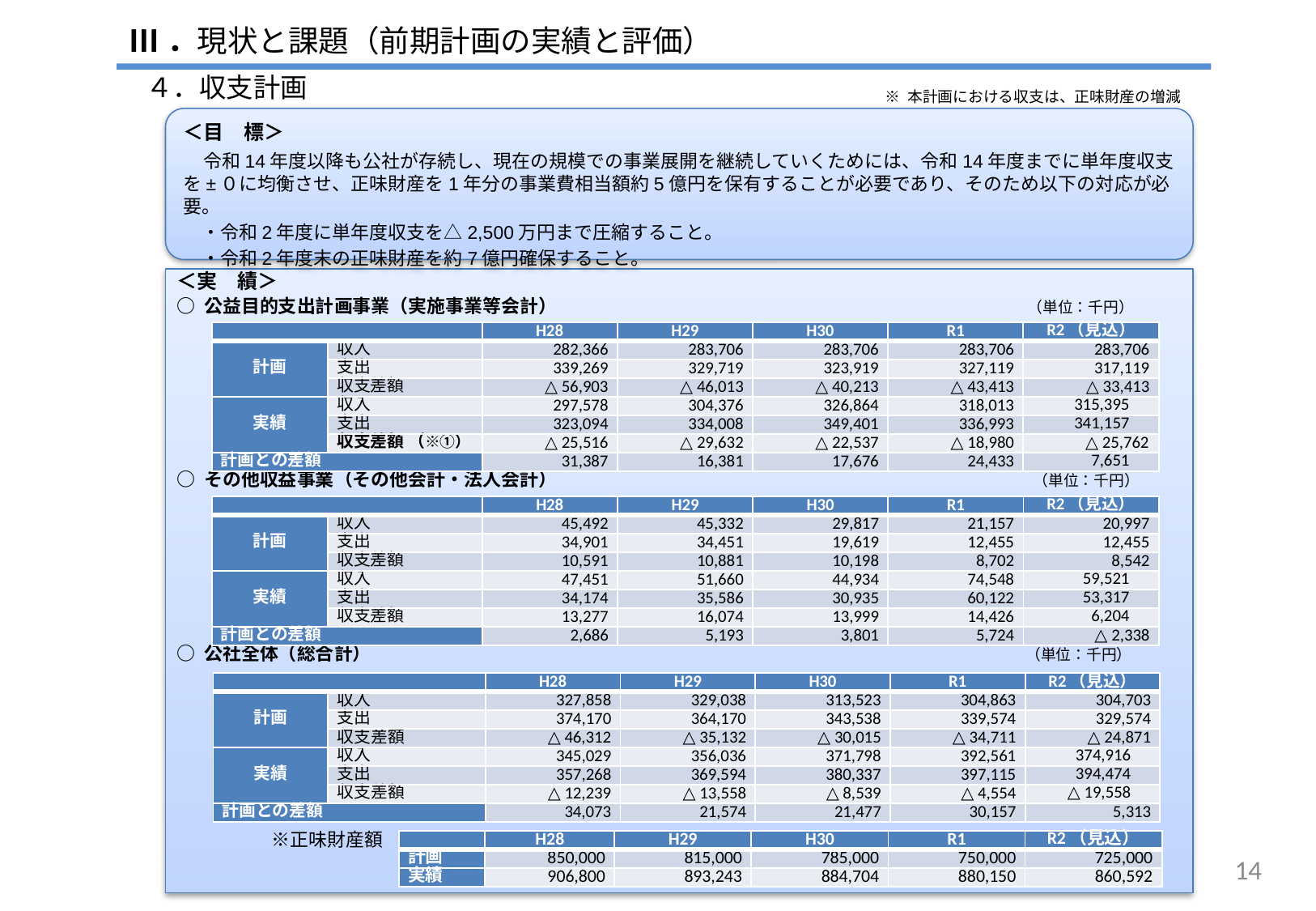

# Ⅲ．現状と課題（前期計画の実績と評価）

４．収支計画
※ 本計画における収支は、正味財産の増減
＜目　標＞
　令和14年度以降も公社が存続し、現在の規模での事業展開を継続していくためには、令和14年度までに単年度収支を±０に均衡させ、正味財産を1年分の事業費相当額約5億円を保有することが必要であり、そのため以下の対応が必要。
　・令和2年度に単年度収支を△2,500万円まで圧縮すること。
　・令和2年度末の正味財産を約7億円確保すること。
＜実　績＞
○ 公益目的支出計画事業（実施事業等会計）　　　　　　　　　　　　    　　　　　　　　　　　　　　（単位：千円）

○ その他収益事業（その他会計・法人会計）　　　　　　　　　　　　　　　　　　　　　　　　　　　（単位：千円）

○ 公社全体（総合計）　　　　　　　　　　　　　　　　　　　　　　　　　　　　　　　　　　     （単位：千円）

　　　　　 　※正味財産額

|  |  | H28 | H29 | H30 | R1 | R2（見込） |
| --- | --- | --- | --- | --- | --- | --- |
| 計画 | 収入 | 282,366 | 283,706 | 283,706 | 283,706 | 283,706 |
|  | 支出 | 339,269 | 329,719 | 323,919 | 327,119 | 317,119 |
|  | 収支差額 | △ 56,903 | △ 46,013 | △ 40,213 | △ 43,413 | △ 33,413 |
| 実績 | 収入 | 297,578 | 304,376 | 326,864 | 318,013 | 315,395 |
|  | 支出 | 323,094 | 334,008 | 349,401 | 336,993 | 341,157 |
|  | 収支差額 （※①） | △ 25,516 | △ 29,632 | △ 22,537 | △ 18,980 | △ 25,762 |
| 計画との差額 |  | 31,387 | 16,381 | 17,676 | 24,433 | 7,651 |
|  |  | H28 | H29 | H30 | R1 | R2（見込） |
| --- | --- | --- | --- | --- | --- | --- |
| 計画 | 収入 | 45,492 | 45,332 | 29,817 | 21,157 | 20,997 |
|  | 支出 | 34,901 | 34,451 | 19,619 | 12,455 | 12,455 |
|  | 収支差額 | 10,591 | 10,881 | 10,198 | 8,702 | 8,542 |
| 実績 | 収入 | 47,451 | 51,660 | 44,934 | 74,548 | 59,521 |
|  | 支出 | 34,174 | 35,586 | 30,935 | 60,122 | 53,317 |
|  | 収支差額 | 13,277 | 16,074 | 13,999 | 14,426 | 6,204 |
| 計画との差額 |  | 2,686 | 5,193 | 3,801 | 5,724 | △ 2,338 |
|  |  | H28 | H29 | H30 | R1 | R2（見込） |
| --- | --- | --- | --- | --- | --- | --- |
| 計画 | 収入 | 327,858 | 329,038 | 313,523 | 304,863 | 304,703 |
|  | 支出 | 374,170 | 364,170 | 343,538 | 339,574 | 329,574 |
|  | 収支差額 | △ 46,312 | △ 35,132 | △ 30,015 | △ 34,711 | △ 24,871 |
| 実績 | 収入 | 345,029 | 356,036 | 371,798 | 392,561 | 374,916 |
|  | 支出 | 357,268 | 369,594 | 380,337 | 397,115 | 394,474 |
|  | 収支差額 | △ 12,239 | △ 13,558 | △ 8,539 | △ 4,554 | △ 19,558 |
| 計画との差額 |  | 34,073 | 21,574 | 21,477 | 30,157 | 5,313 |
|  | H28 | H29 | H30 | R1 | R2（見込） |
| --- | --- | --- | --- | --- | --- |
| 計画 | 850,000 | 815,000 | 785,000 | 750,000 | 725,000 |
| 実績 | 906,800 | 893,243 | 884,704 | 880,150 | 860,592 |
14